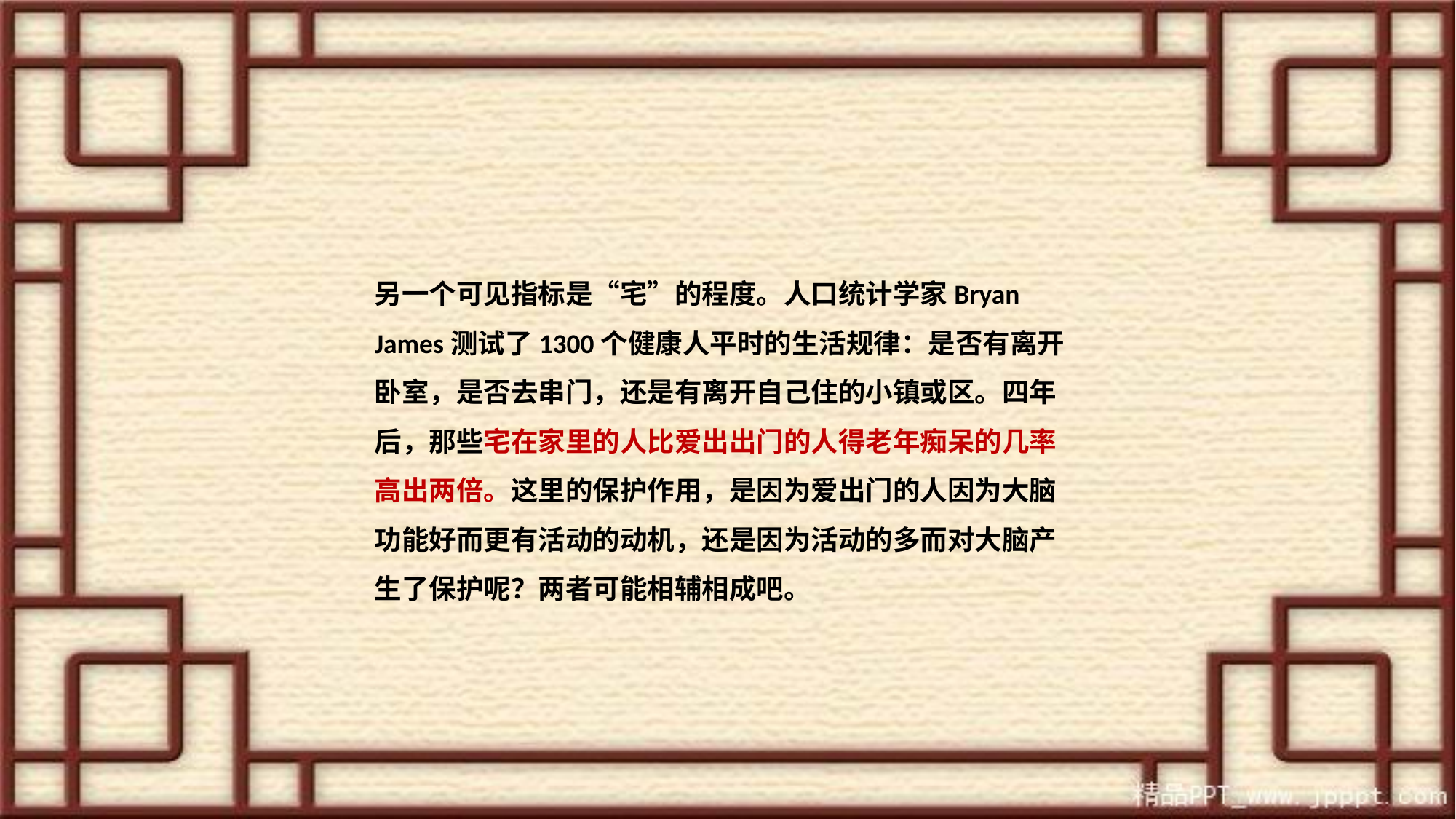

另一个可见指标是“宅”的程度。人口统计学家Bryan James测试了1300个健康人平时的生活规律：是否有离开卧室，是否去串门，还是有离开自己住的小镇或区。四年后，那些宅在家里的人比爱出出门的人得老年痴呆的几率高出两倍。这里的保护作用，是因为爱出门的人因为大脑功能好而更有活动的动机，还是因为活动的多而对大脑产生了保护呢？两者可能相辅相成吧。